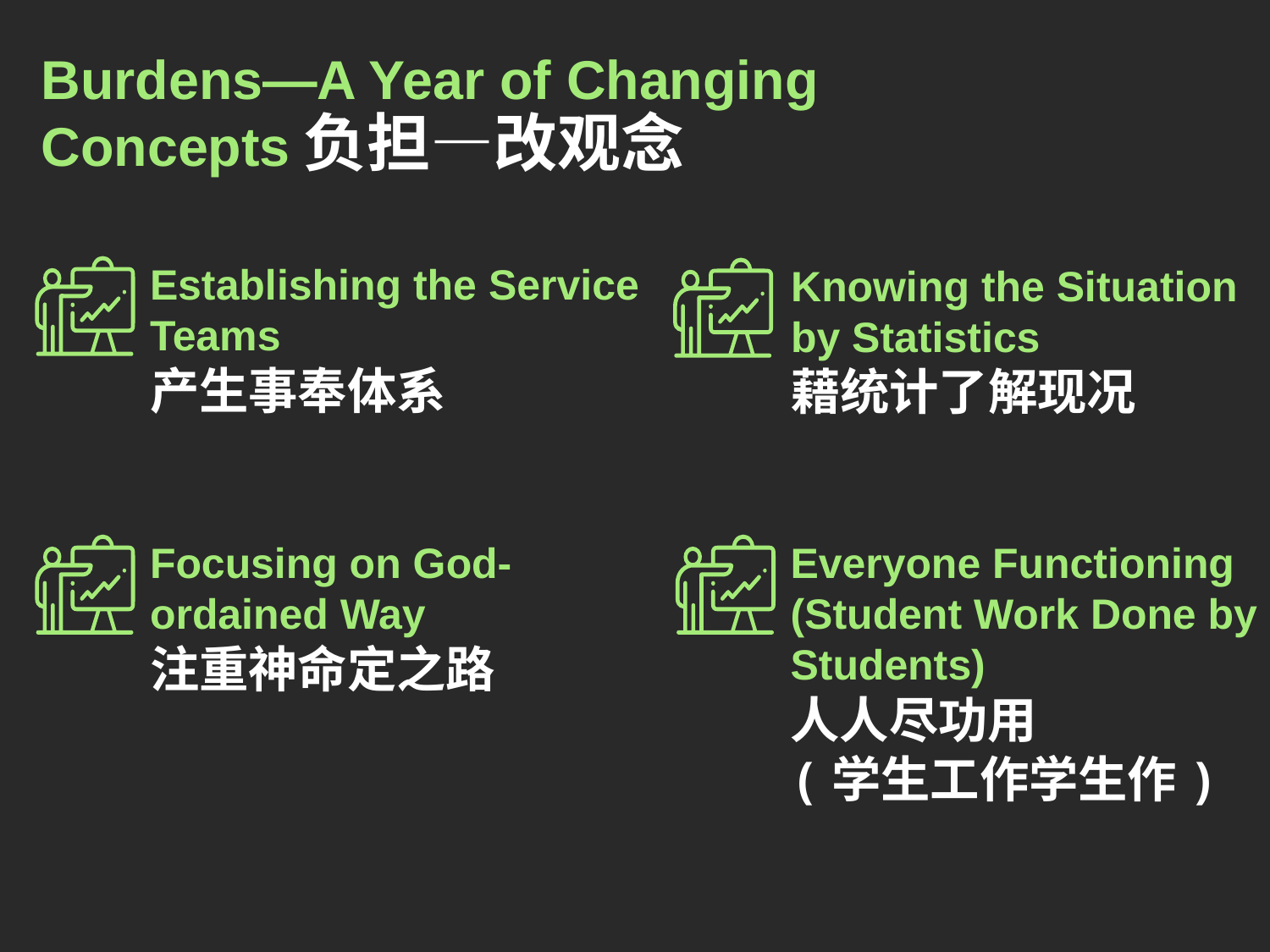

# Burdens—A Year of Changing Concepts负担—改观念
Establishing the Service Teams
产生事奉体系

Knowing the Situation by Statistics
藉统计了解现况

Everyone Functioning
(Student Work Done by Students)
人人尽功用
(学生工作学生作)

Focusing on God-ordained Way
注重神命定之路